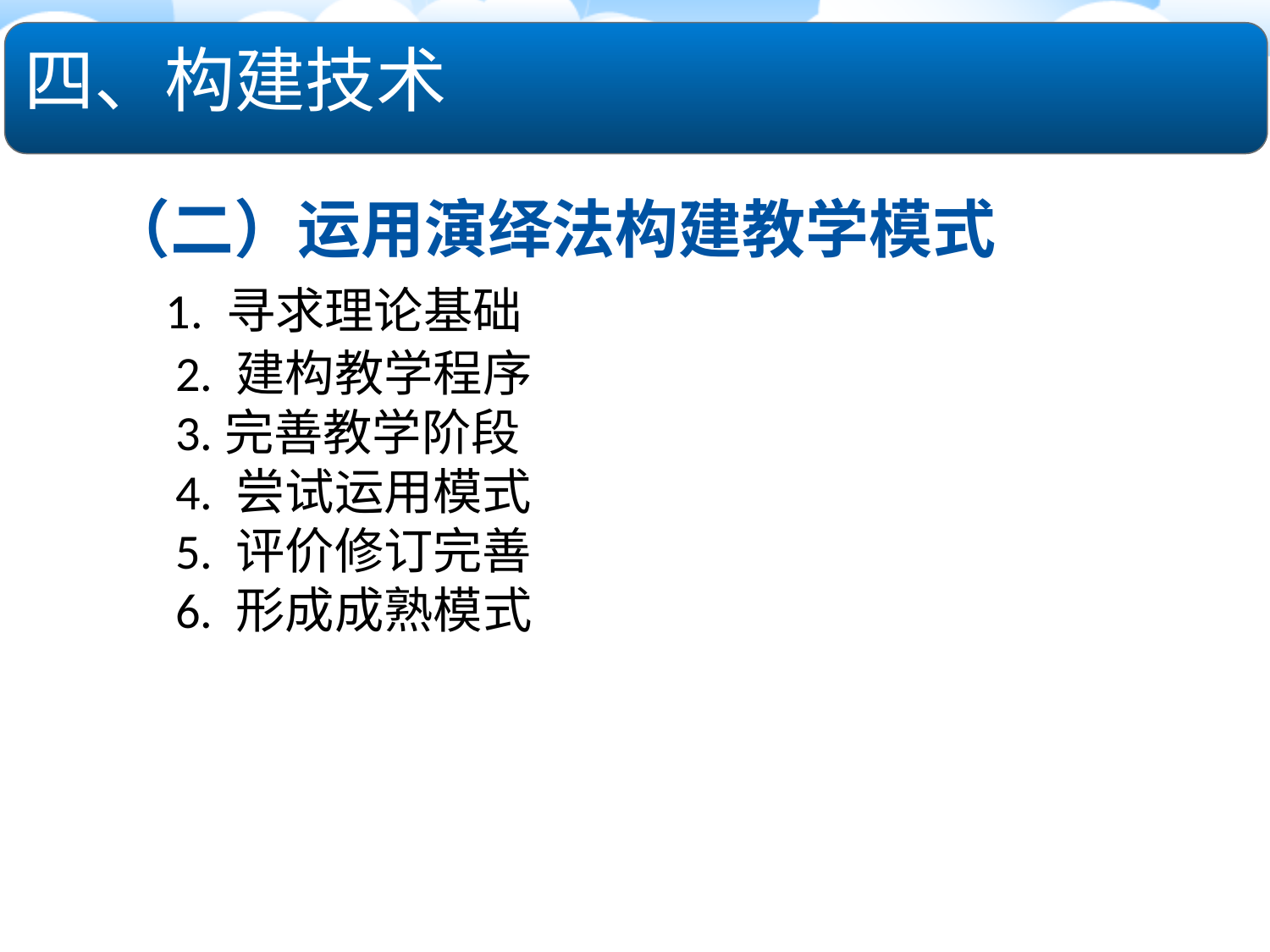

四、构建技术
　（二）运用演绎法构建教学模式
       1. 寻求理论基础
　　2. 建构教学程序
　　3.完善教学阶段
　　4. 尝试运用模式
　　5. 评价修订完善
　　6. 形成成熟模式